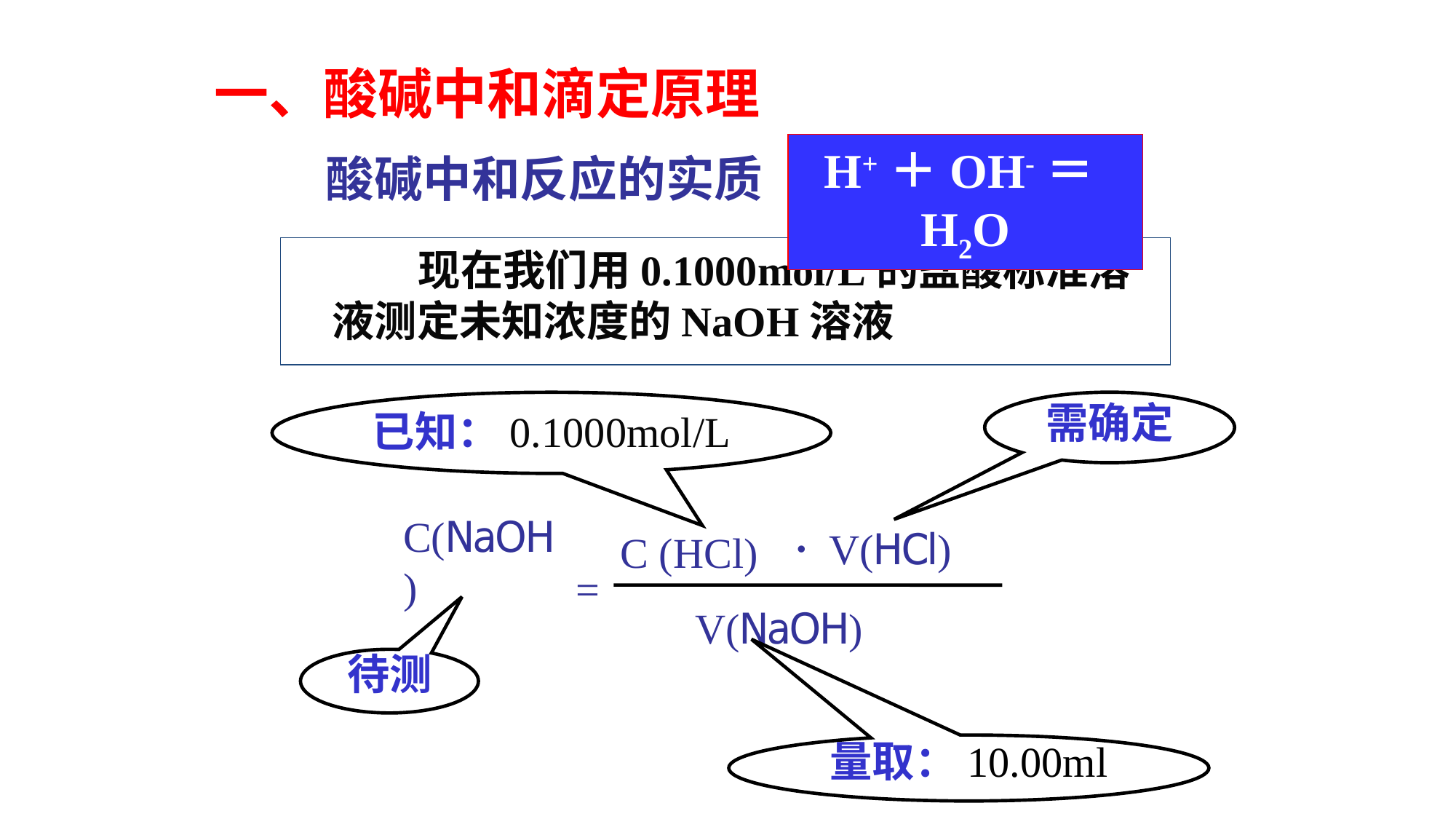

一、酸碱中和滴定原理
H+＋OH-＝H2O
酸碱中和反应的实质
　　　现在我们用0.1000mol/L的盐酸标准溶液测定未知浓度的NaOH溶液
已知：0.1000mol/L
需确定
待测
量取：10.00ml
.
V(HCl)
C (HCl)
C(NaOH)
=

V(NaOH)